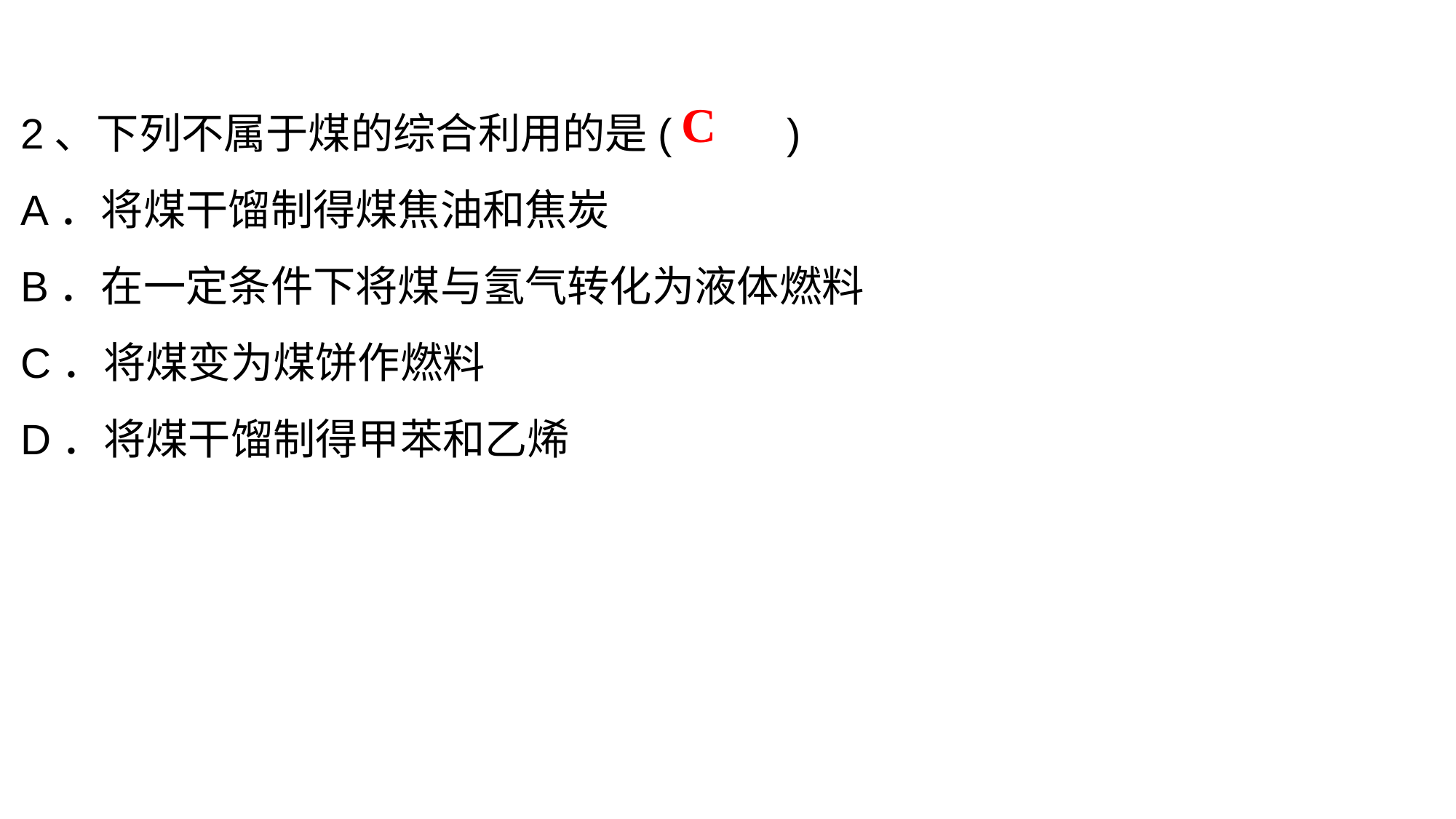

2、下列不属于煤的综合利用的是(　　 )
A．将煤干馏制得煤焦油和焦炭
B．在一定条件下将煤与氢气转化为液体燃料
C．将煤变为煤饼作燃料
D．将煤干馏制得甲苯和乙烯
C